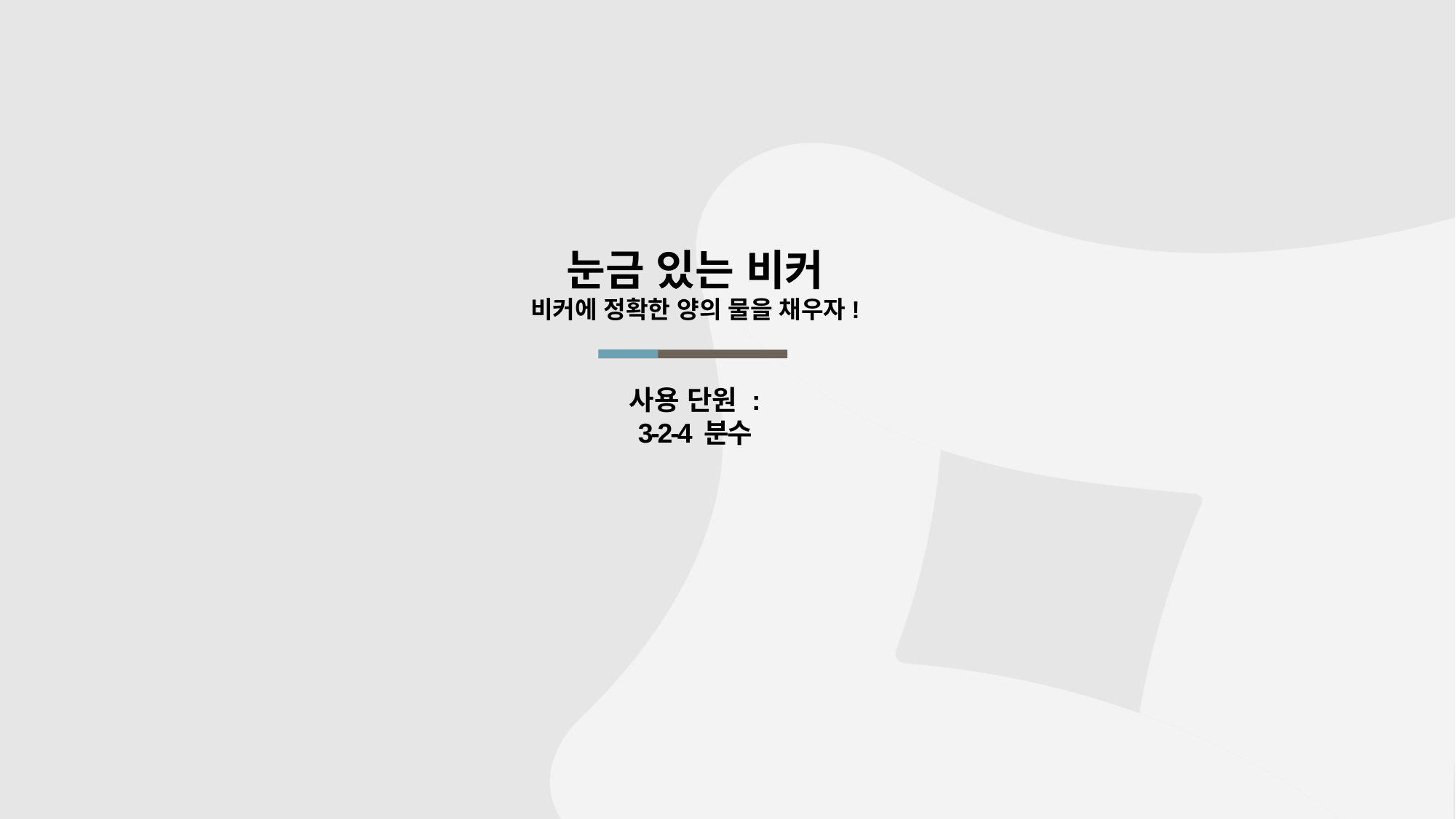

눈금 있는 비커
비커에 정확한 양의 물을 채우자!
# 사용 단원 : 3-2-4 분수